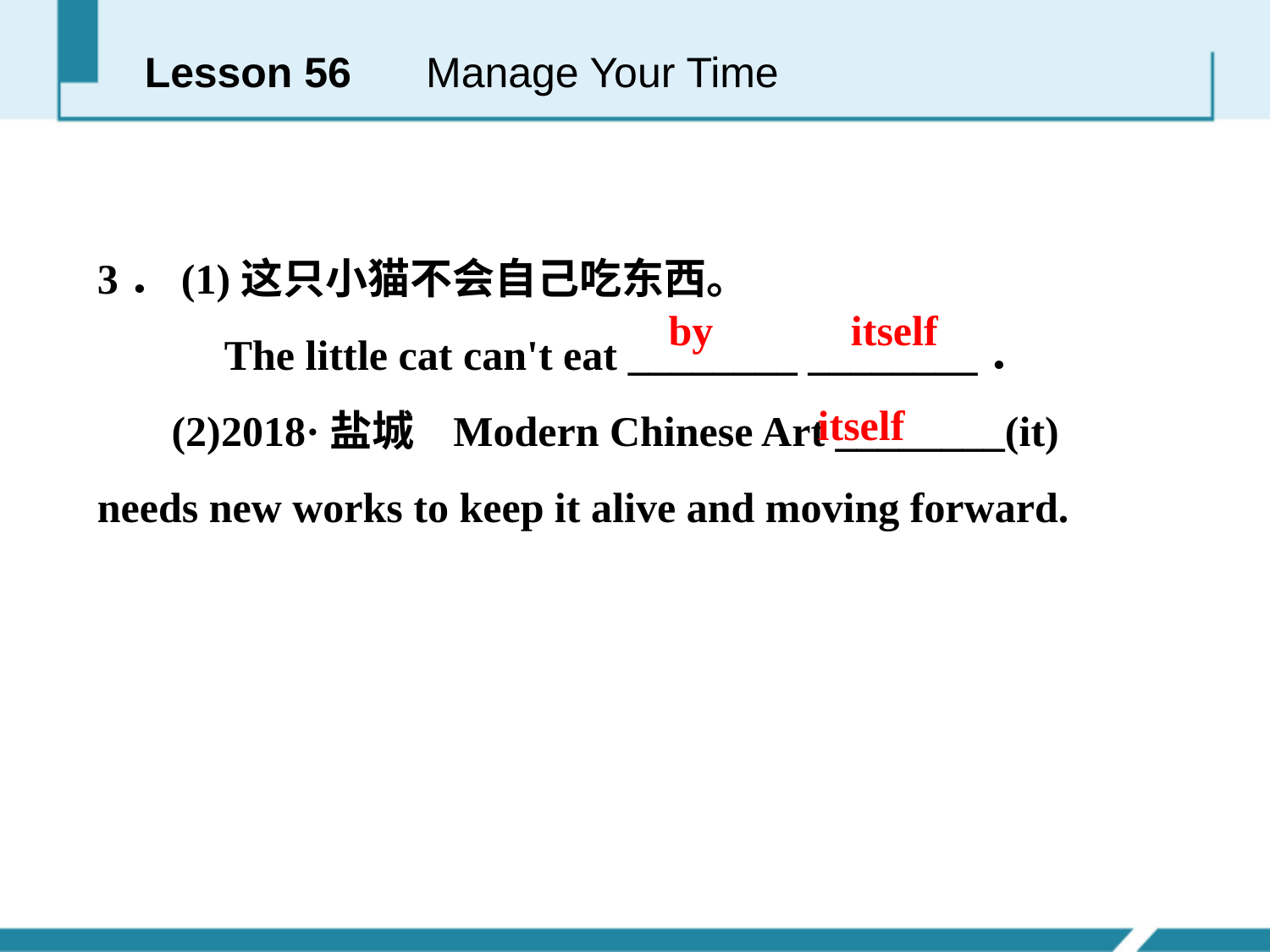

Lesson 56 　Manage Your Time
3．(1)这只小猫不会自己吃东西。
            The little cat can't eat ________ ________．
       (2)2018·盐城   Modern Chinese Art ________(it) needs new works to keep it alive and moving forward.
by             itself
itself